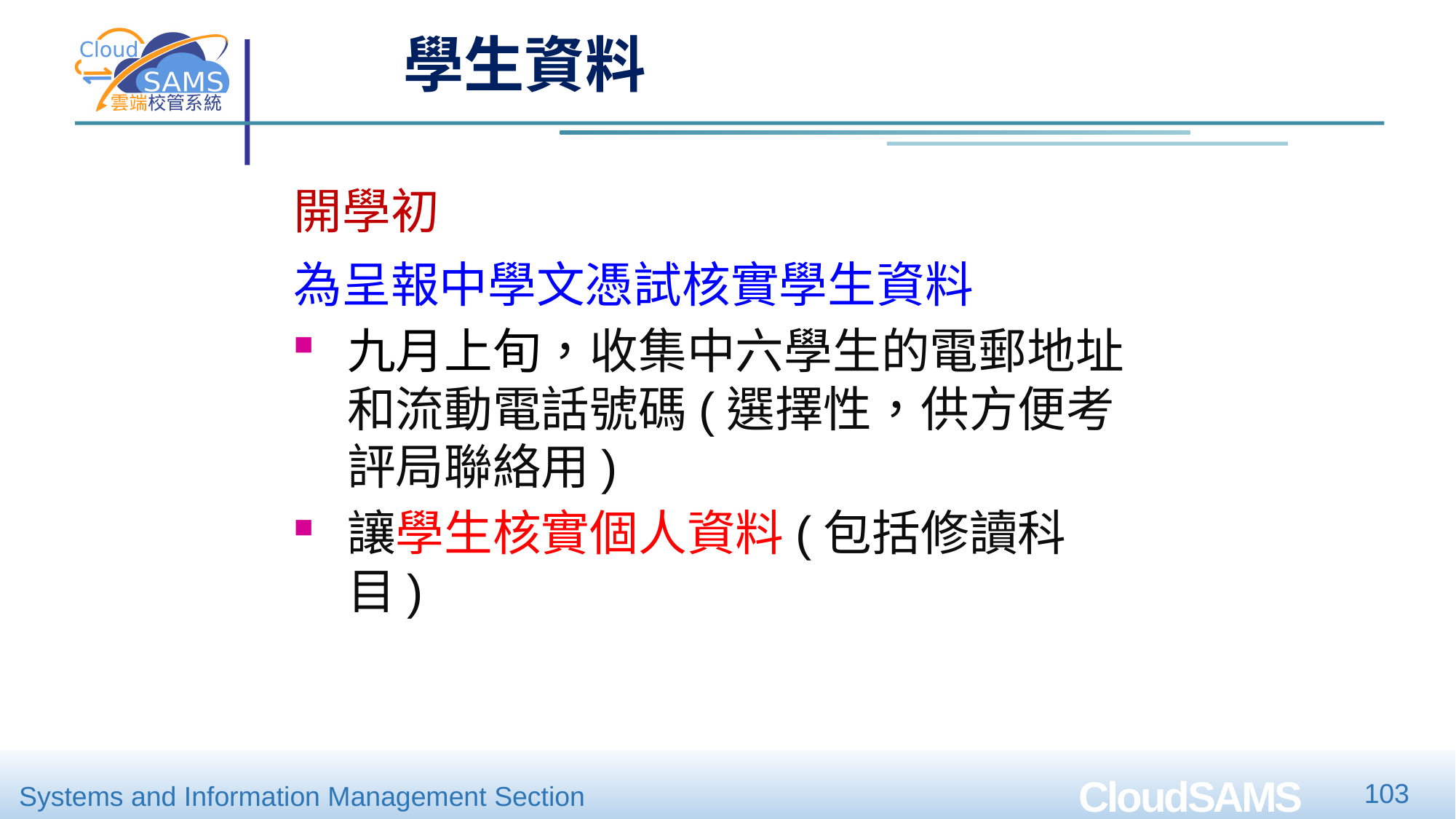

學生資料
開學初
為呈報中學文憑試核實學生資料
九月上旬，收集中六學生的電郵地址和流動電話號碼(選擇性，供方便考評局聯絡用)
讓學生核實個人資料(包括修讀科目)
103